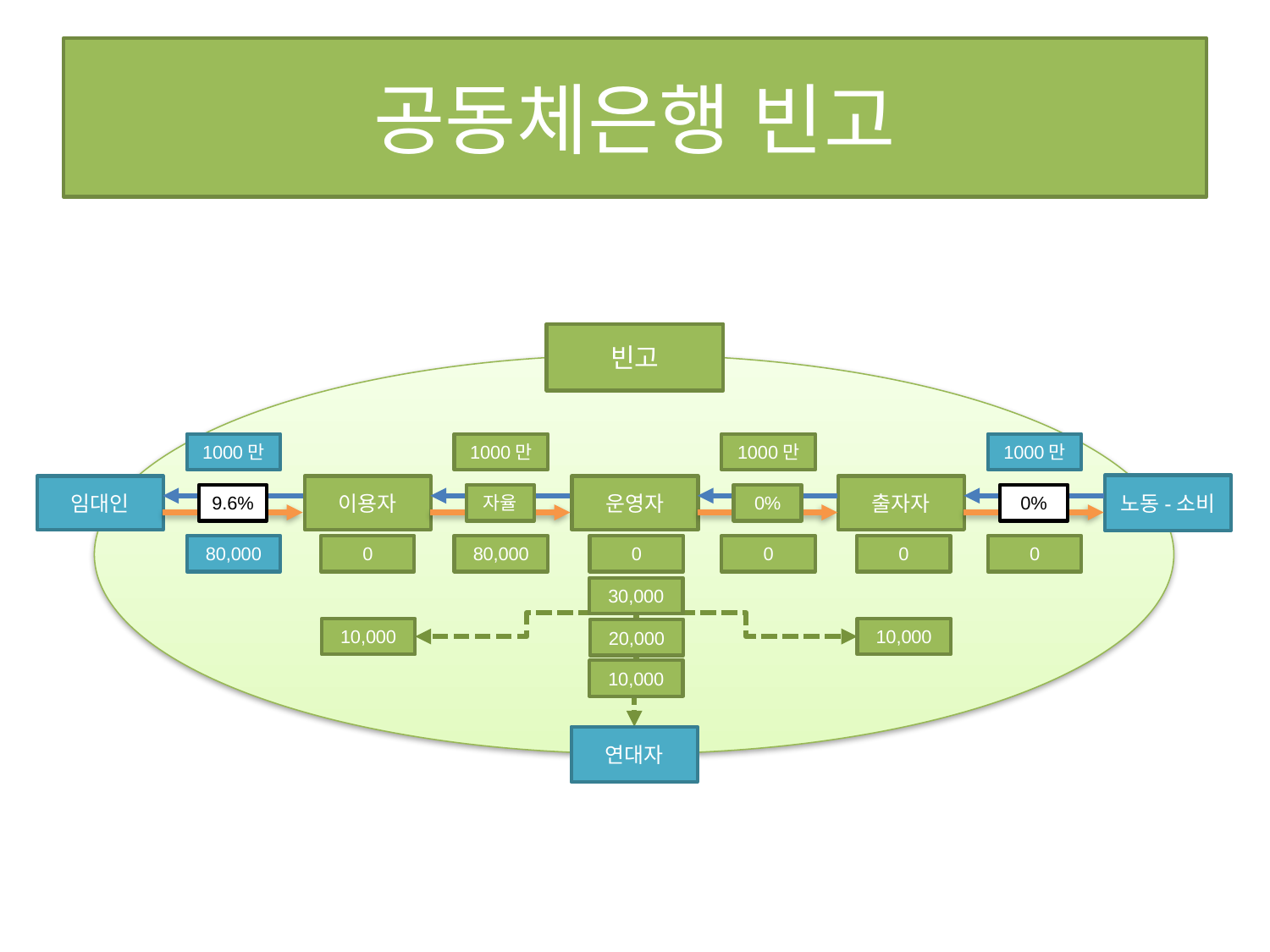

공동체은행 빈고
빈고

1000만
1000만
1000만
1000만
노동-소비
임대인
이용자
운영자
출자자
9.6%
자율
0%
0%
80,000
0
80,000
0
0
0
0
30,000
10,000
10,000
20,000
10,000
연대자